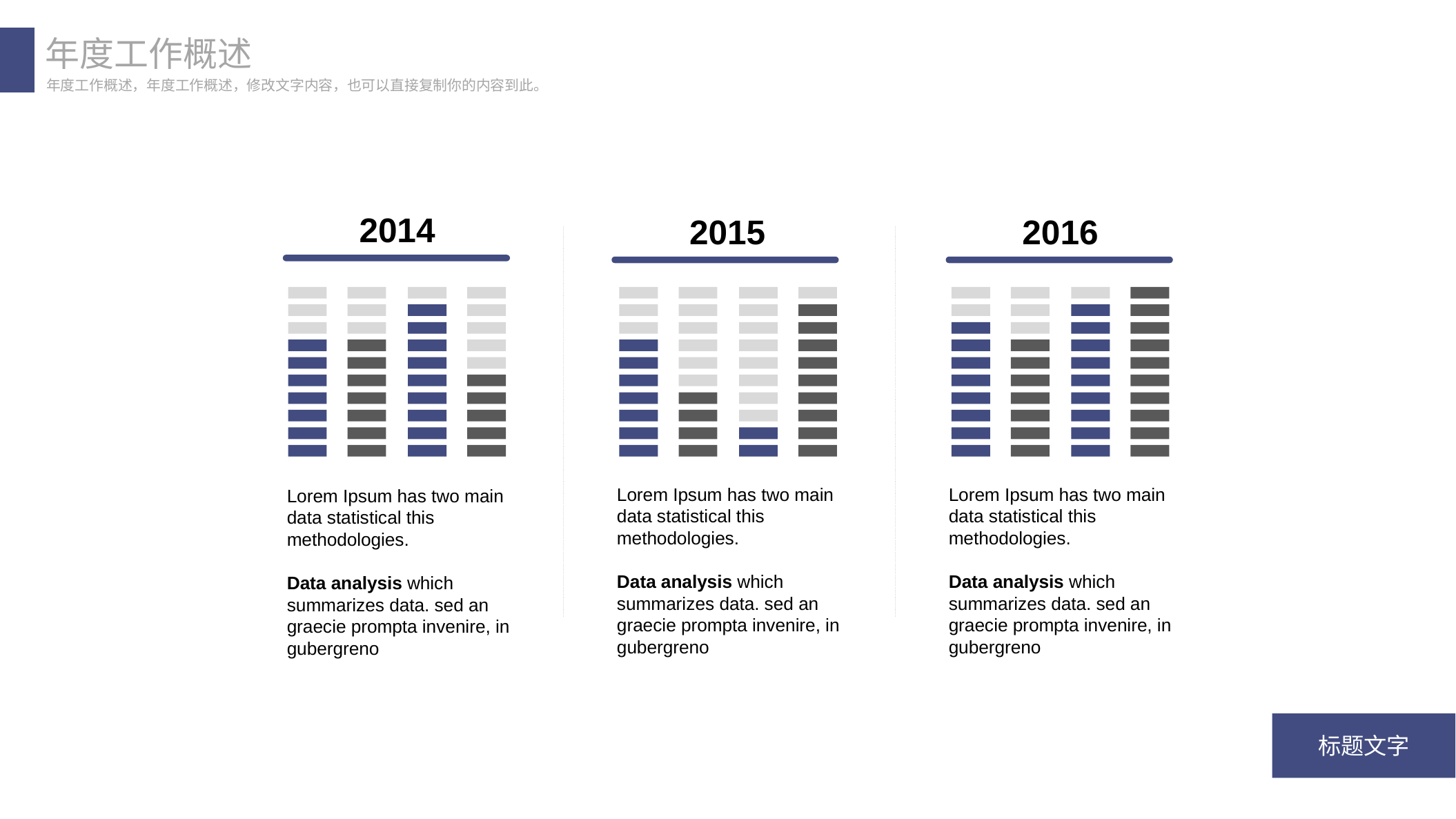

年度工作概述
年度工作概述，年度工作概述，修改文字内容，也可以直接复制你的内容到此。
2014
2015
2016

Lorem Ipsum has two main data statistical this methodologies.

Data analysis which summarizes data. sed an graecie prompta invenire, in gubergreno
Lorem Ipsum has two main data statistical this methodologies.

Data analysis which summarizes data. sed an graecie prompta invenire, in gubergreno
Lorem Ipsum has two main data statistical this methodologies.

Data analysis which summarizes data. sed an graecie prompta invenire, in gubergreno

标题文字